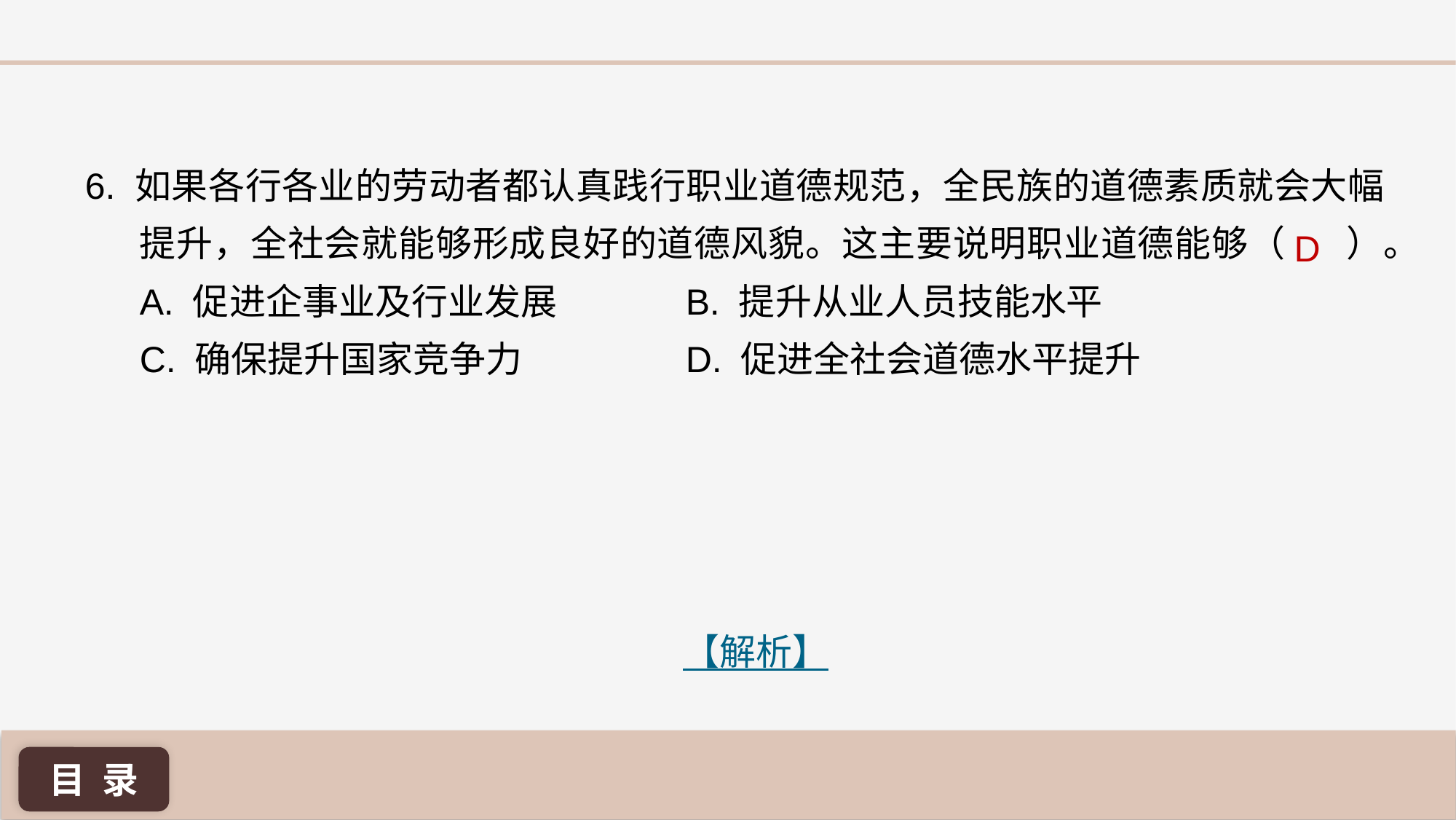

6. 如果各行各业的劳动者都认真践行职业道德规范，全民族的道德素质就会大幅提升，全社会就能够形成良好的道德风貌。这主要说明职业道德能够（       ）。
A. 促进企事业及行业发展 		B. 提升从业人员技能水平
C. 确保提升国家竞争力 		D. 促进全社会道德水平提升
D
【解析】